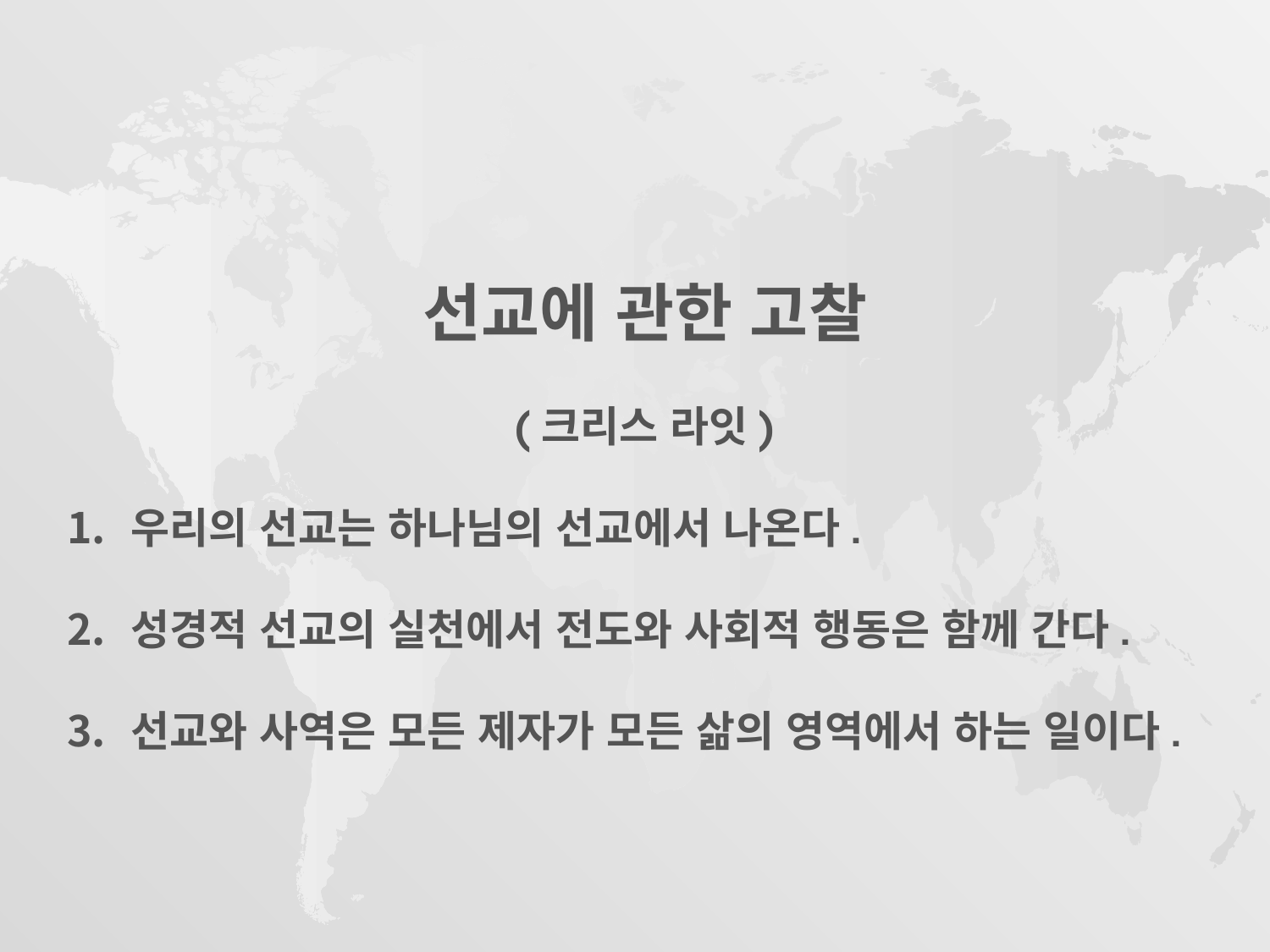

선교에 관한 고찰
(크리스 라잇)
우리의 선교는 하나님의 선교에서 나온다.
성경적 선교의 실천에서 전도와 사회적 행동은 함께 간다.
선교와 사역은 모든 제자가 모든 삶의 영역에서 하는 일이다.